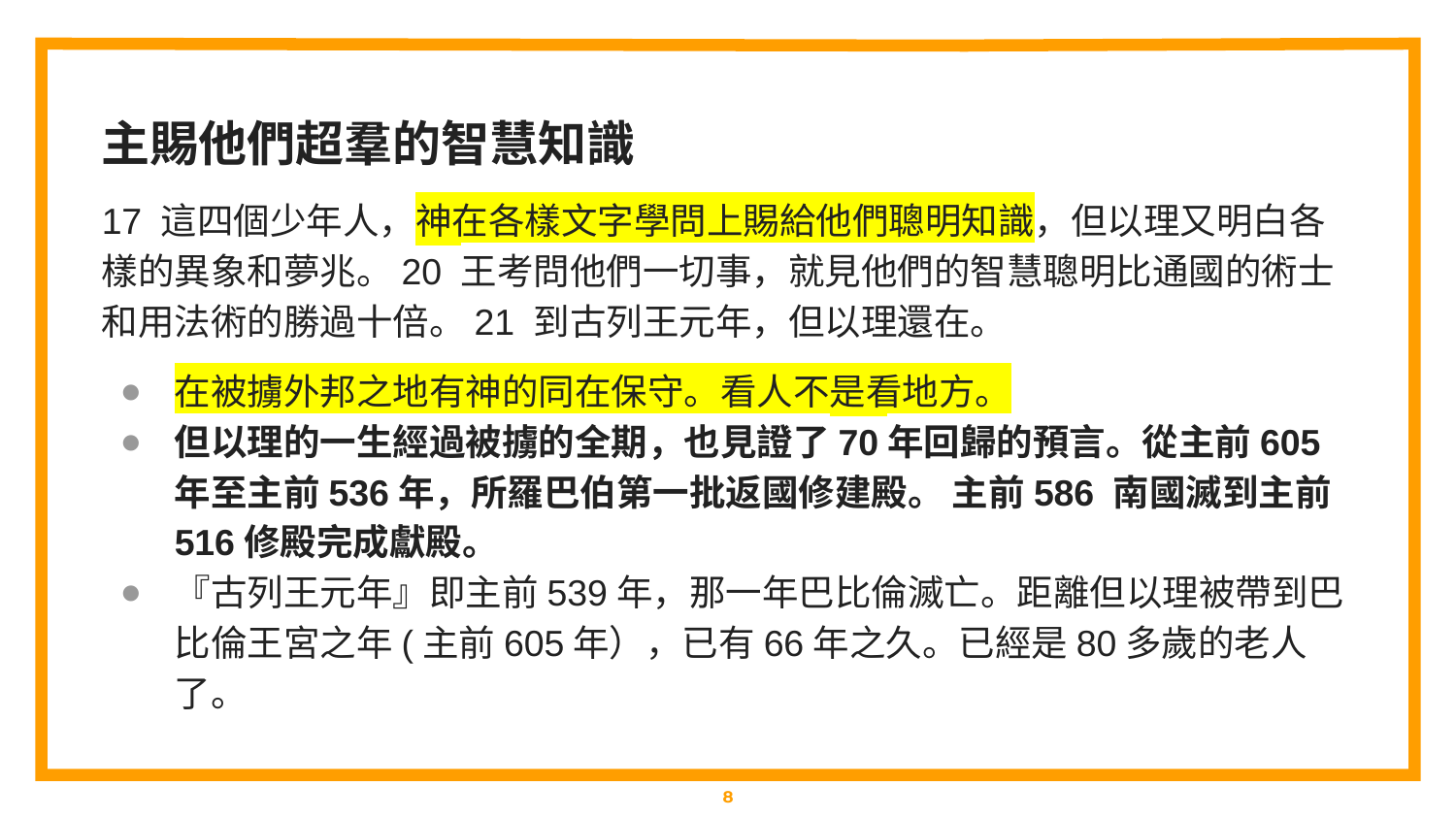

主賜他們超羣的智慧知識
17 這四個少年人，神在各樣文字學問上賜給他們聰明知識，但以理又明白各樣的異象和夢兆。20 王考問他們一切事，就見他們的智慧聰明比通國的術士和用法術的勝過十倍。21 到古列王元年，但以理還在。
在被擄外邦之地有神的同在保守。看人不是看地方。
但以理的一生經過被擄的全期，也見證了70年回歸的預言。從主前605年至主前536年，所羅巴伯第一批返國修建殿。 主前586 南國滅到主前516修殿完成獻殿。
『古列王元年』即主前539年，那一年巴比倫滅亡。距離但以理被帶到巴比倫王宮之年(主前605年），已有66年之久。已經是80多歲的老人了。
8